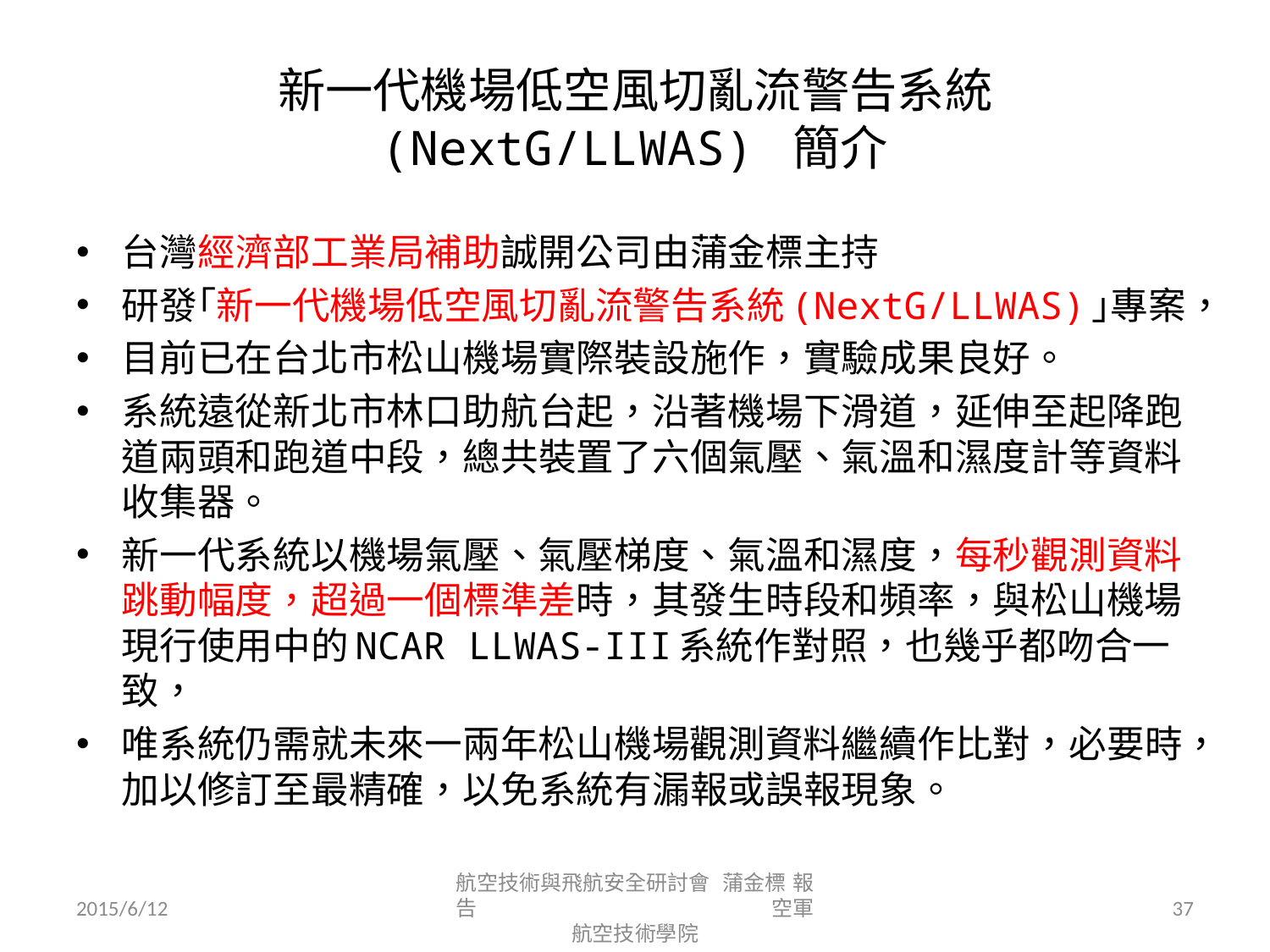

# 新一代機場低空風切亂流警告系統 (NextG/LLWAS) 簡介
台灣經濟部工業局補助誠開公司由蒲金標主持
研發｢新一代機場低空風切亂流警告系統(NextG/LLWAS)｣專案，
目前已在台北市松山機場實際裝設施作，實驗成果良好。
系統遠從新北市林口助航台起，沿著機場下滑道，延伸至起降跑道兩頭和跑道中段，總共裝置了六個氣壓、氣溫和濕度計等資料收集器。
新一代系統以機場氣壓、氣壓梯度、氣溫和濕度，每秒觀測資料跳動幅度，超過一個標準差時，其發生時段和頻率，與松山機場現行使用中的NCAR LLWAS-III系統作對照，也幾乎都吻合一致，
唯系統仍需就未來一兩年松山機場觀測資料繼續作比對，必要時，加以修訂至最精確，以免系統有漏報或誤報現象。

2015/6/12
航空技術與飛航安全研討會  蒲金標 報告                                             空軍航空技術學院
37